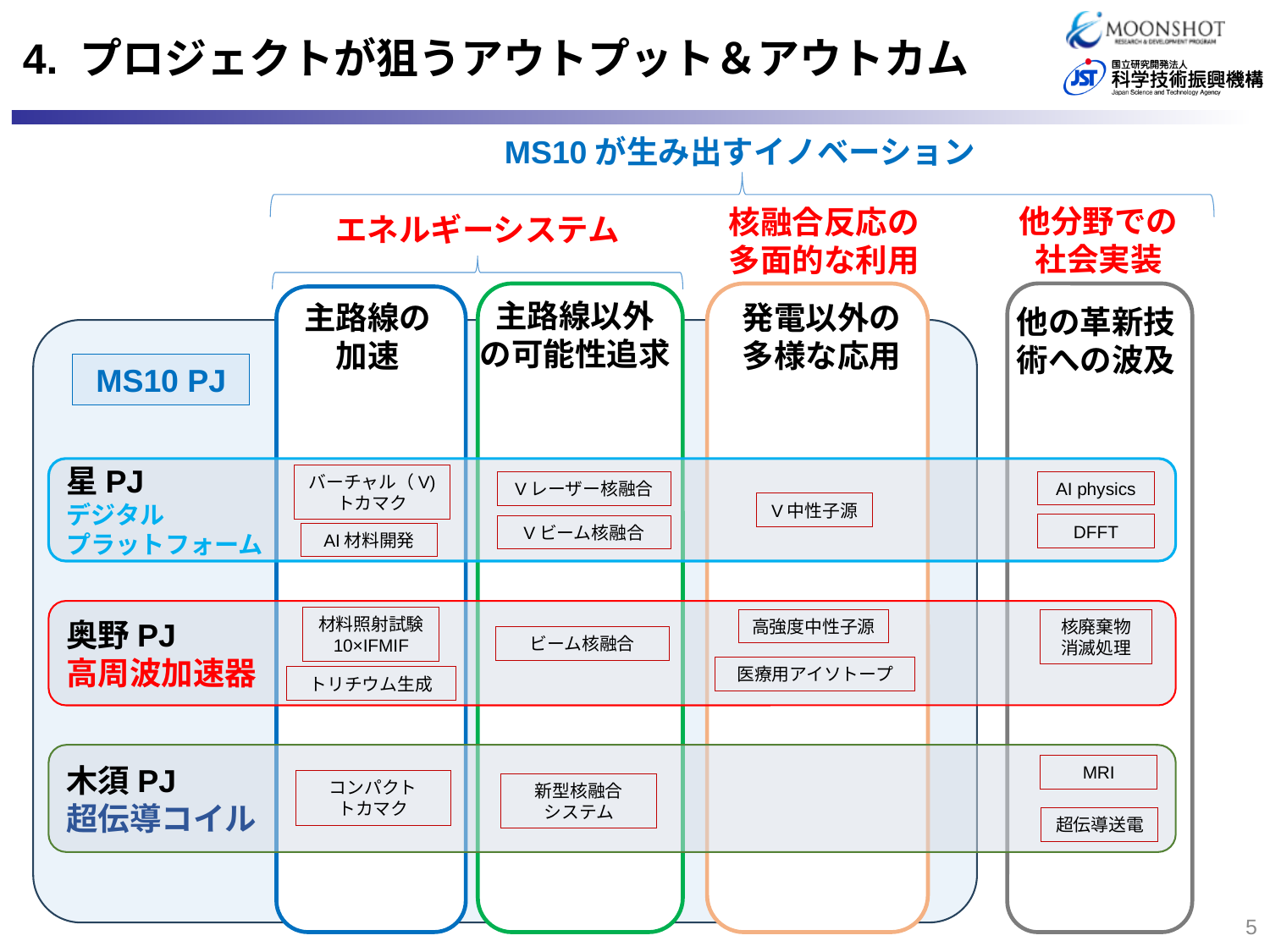

4. プロジェクトが狙うアウトプット＆アウトカム

MS10が生み出すイノベーション
他分野での
社会実装
核融合反応の
多面的な利用
エネルギーシステム

主路線以外
の可能性追求
主路線の加速
発電以外の
多様な応用
他の革新技術への波及

MS10 PJ
星PJ
デジタル
プラットフォーム
バーチャル（V)
トカマク
AI physics
Vレーザー核融合
V中性子源
DFFT
Vビーム核融合
AI材料開発
奥野PJ
高周波加速器
材料照射試験
10×IFMIF
高強度中性子源
核廃棄物消滅処理
ビーム核融合
医療用アイソトープ
トリチウム生成
木須PJ
超伝導コイル
MRI
コンパクト
トカマク
新型核融合
システム
超伝導送電